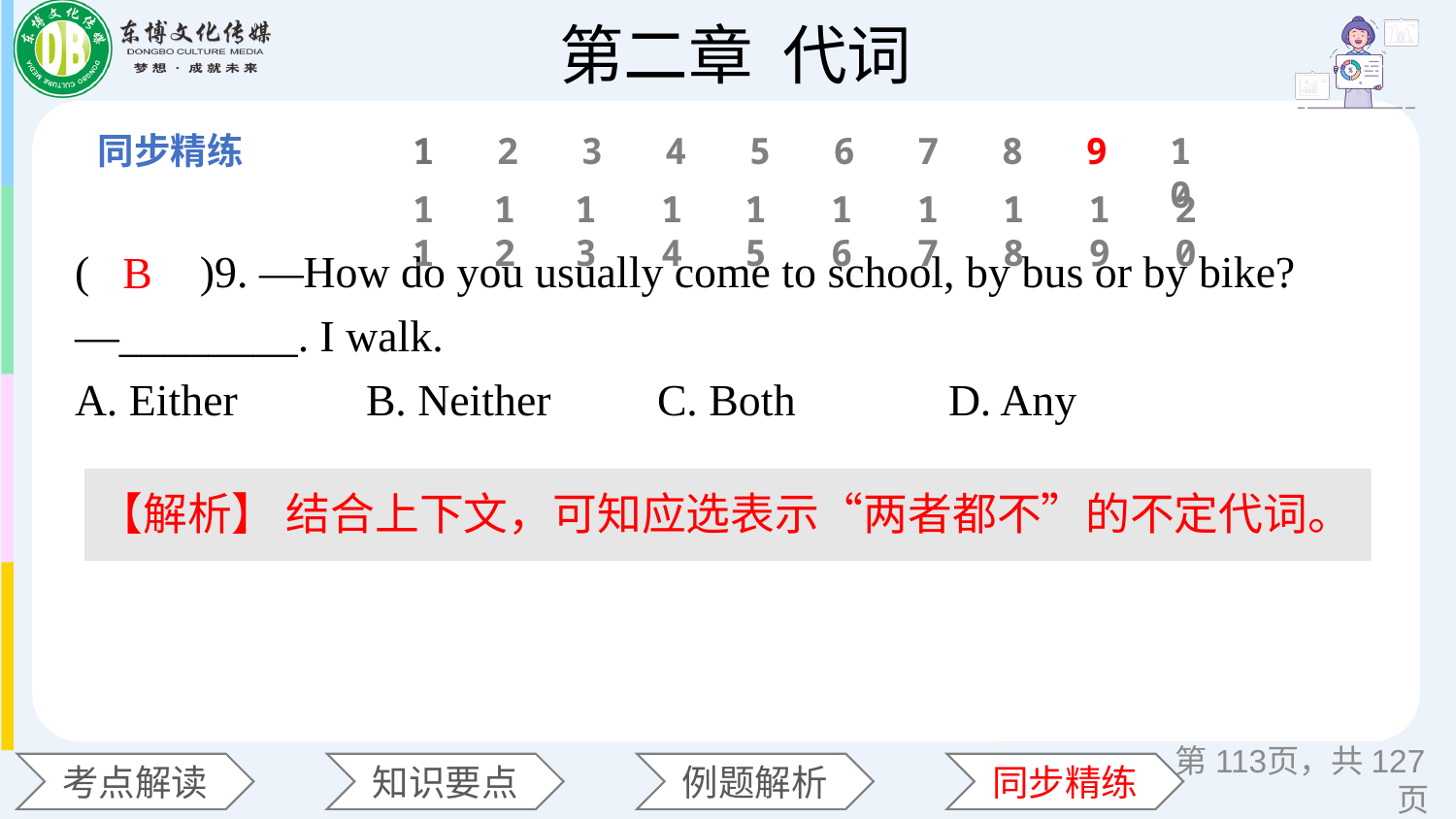

1
2
3
4
5
6
7
8
9
10
11
12
13
14
15
16
17
18
19
20
(　　)9. —How do you usually come to school, by bus or by bike?
—________. I walk.
A. Either    	B. Neither    	C. Both    	D. Any
B
【解析】 结合上下文，可知应选表示“两者都不”的不定代词。
第113页，共127页